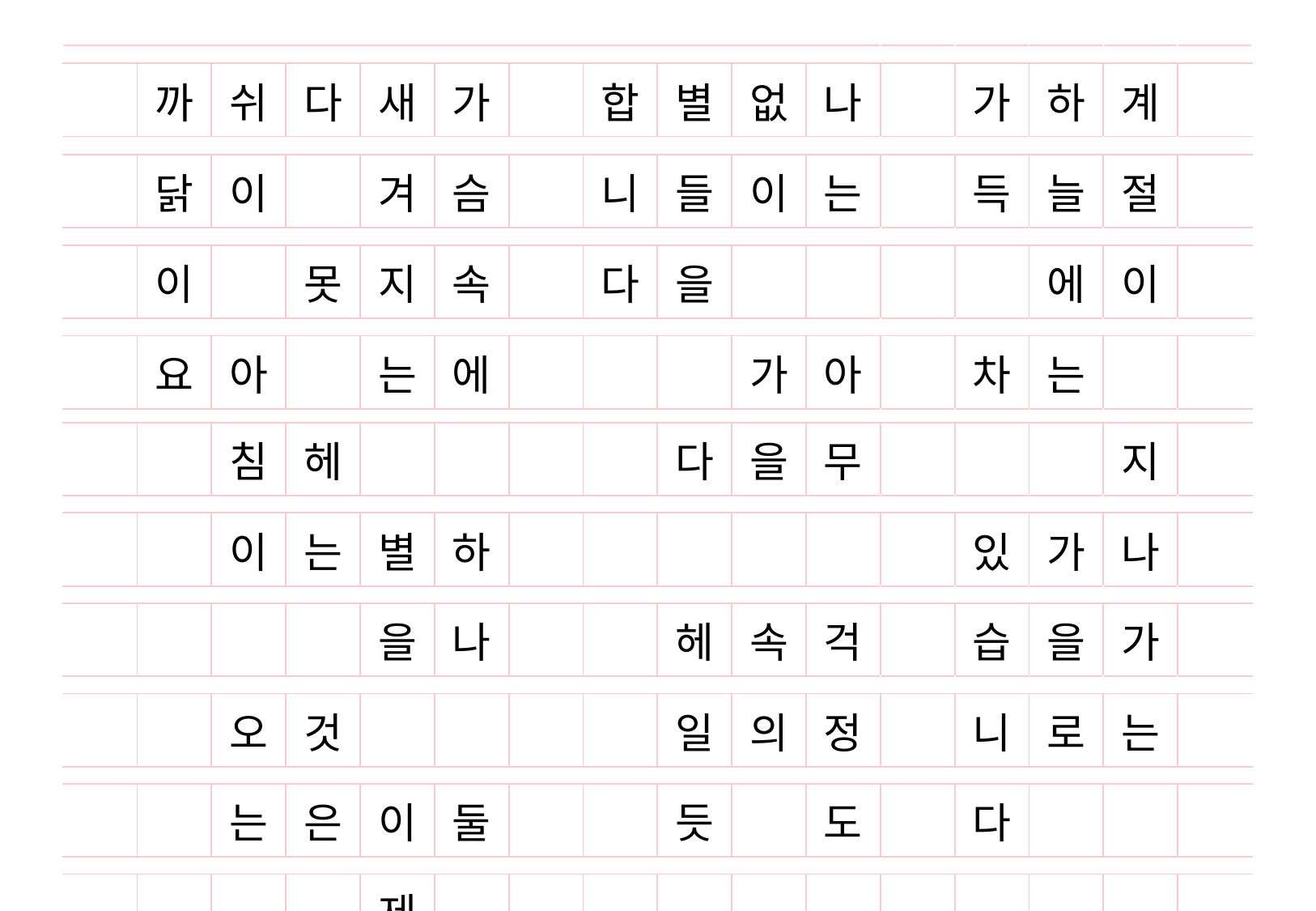

|  |  |  |  |  |  |  |  |  |  |  |  |  |  |  |  |
| --- | --- | --- | --- | --- | --- | --- | --- | --- | --- | --- | --- | --- | --- | --- | --- |
|  | 까 | 쉬 | 다 | 새 | 가 |  | 합 | 별 | 없 | 나 |  | 가 | 하 | 계 |  |
|  |  |  |  |  |  |  |  |  |  |  |  |  |  |  |  |
|  | 닭 | 이 |  | 겨 | 슴 |  | 니 | 들 | 이 | 는 |  | 득 | 늘 | 절 |  |
|  |  |  |  |  |  |  |  |  |  |  |  |  |  |  |  |
|  | 이 |  | 못 | 지 | 속 |  | 다 | 을 |  |  |  |  | 에 | 이 |  |
|  |  |  |  |  |  |  |  |  |  |  |  |  |  |  |  |
|  | 요 | 아 |  | 는 | 에 |  |  |  | 가 | 아 |  | 차 | 는 |  |  |
|  |  |  |  |  |  |  |  |  |  |  |  |  |  |  |  |
|  |  | 침 | 헤 |  |  |  |  | 다 | 을 | 무 |  |  |  | 지 |  |
|  |  |  |  |  |  |  |  |  |  |  |  |  |  |  |  |
|  |  | 이 | 는 | 별 | 하 |  |  |  |  |  |  | 있 | 가 | 나 |  |
|  |  |  |  |  |  |  |  |  |  |  |  |  |  |  |  |
|  |  |  |  | 을 | 나 |  |  | 헤 | 속 | 걱 |  | 습 | 을 | 가 |  |
|  |  |  |  |  |  |  |  |  |  |  |  |  |  |  |  |
|  |  | 오 | 것 |  |  |  |  | 일 | 의 | 정 |  | 니 | 로 | 는 |  |
|  |  |  |  |  |  |  |  |  |  |  |  |  |  |  |  |
|  |  | 는 | 은 | 이 | 둘 |  |  | 듯 |  | 도 |  | 다 |  |  |  |
|  |  |  |  |  |  |  |  |  |  |  |  |  |  |  |  |
|  |  |  |  | 제 |  |  |  |  |  |  |  |  |  |  |  |
|  |  |  |  |  |  |  |  |  |  |  |  |  |  |  |  |